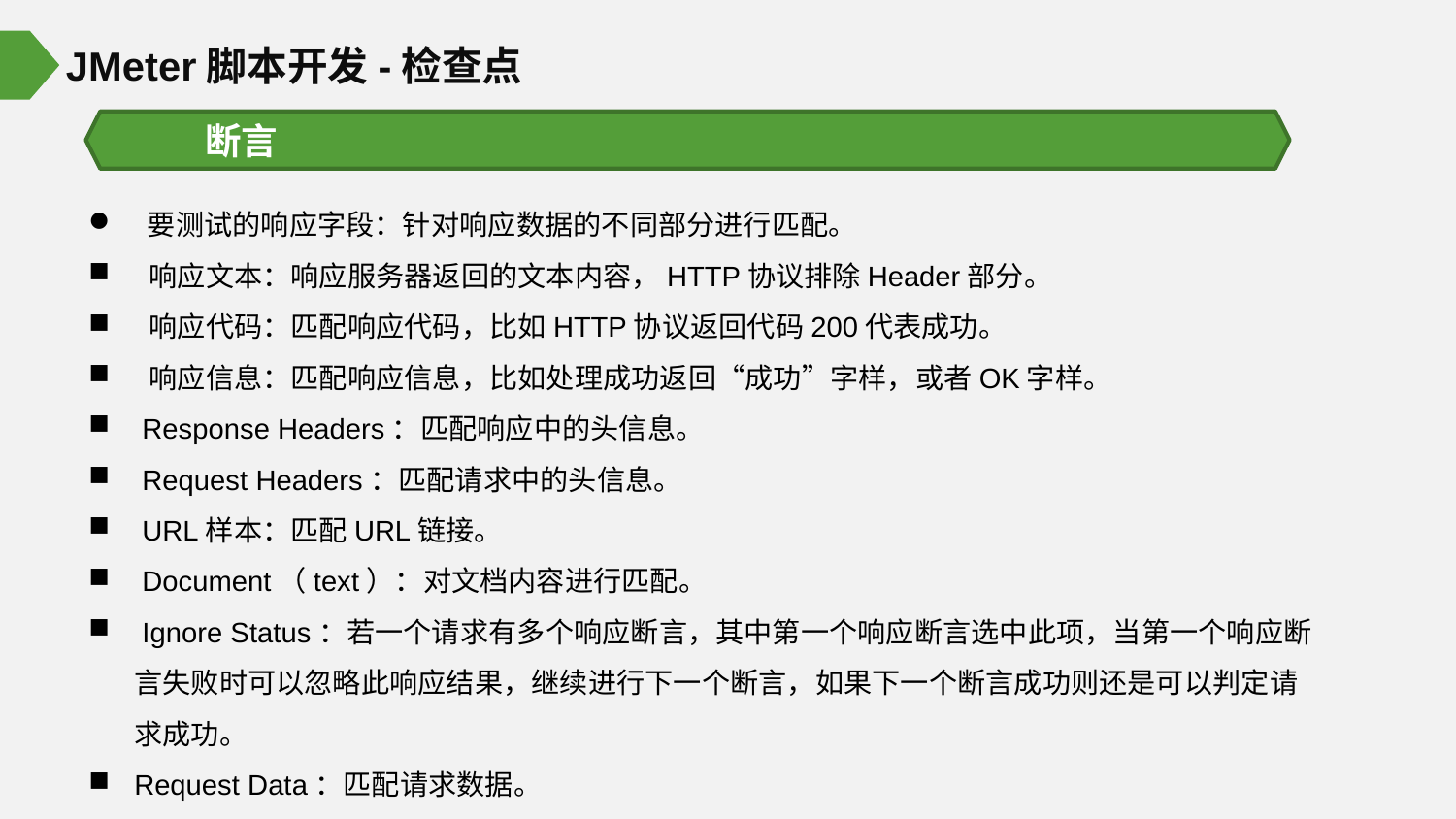

JMeter脚本开发-检查点
断言
 要测试的响应字段：针对响应数据的不同部分进行匹配。
 响应文本：响应服务器返回的文本内容，HTTP协议排除Header部分。
 响应代码：匹配响应代码，比如HTTP协议返回代码200代表成功。
 响应信息：匹配响应信息，比如处理成功返回“成功”字样，或者OK字样。
 Response Headers：匹配响应中的头信息。
 Request Headers：匹配请求中的头信息。
 URL样本：匹配URL链接。
 Document（text）：对文档内容进行匹配。
 Ignore Status：若一个请求有多个响应断言，其中第一个响应断言选中此项，当第一个响应断言失败时可以忽略此响应结果，继续进行下一个断言，如果下一个断言成功则还是可以判定请求成功。
Request Data：匹配请求数据。